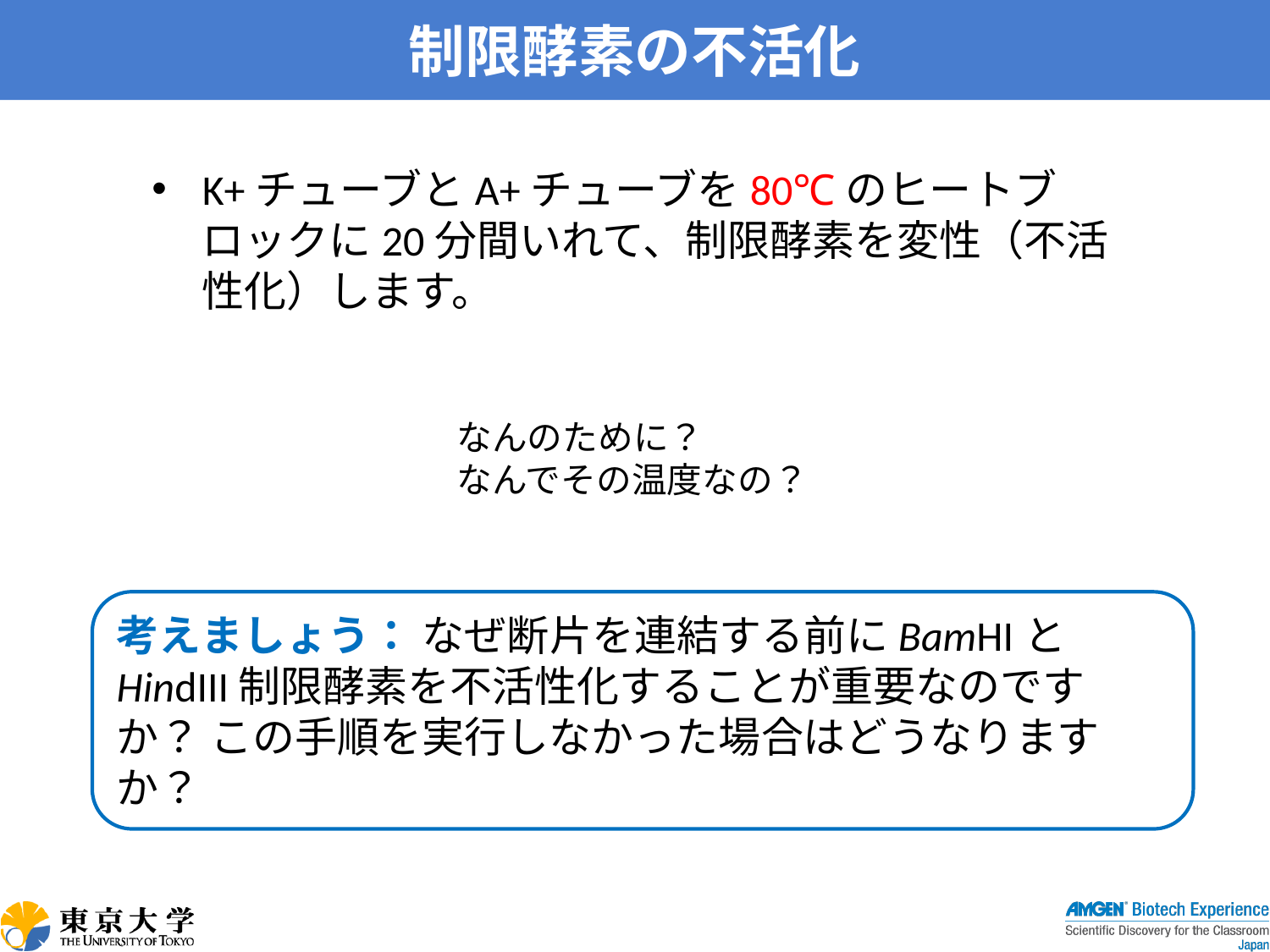

# 制限酵素の不活化
K+チューブとA+チューブを80℃のヒートブロックに20分間いれて、制限酵素を変性（不活性化）します。
なんのために？
なんでその温度なの？
考えましょう： なぜ断片を連結する前にBamHIとHindIII制限酵素を不活性化することが重要なのですか？ この手順を実行しなかった場合はどうなりますか？